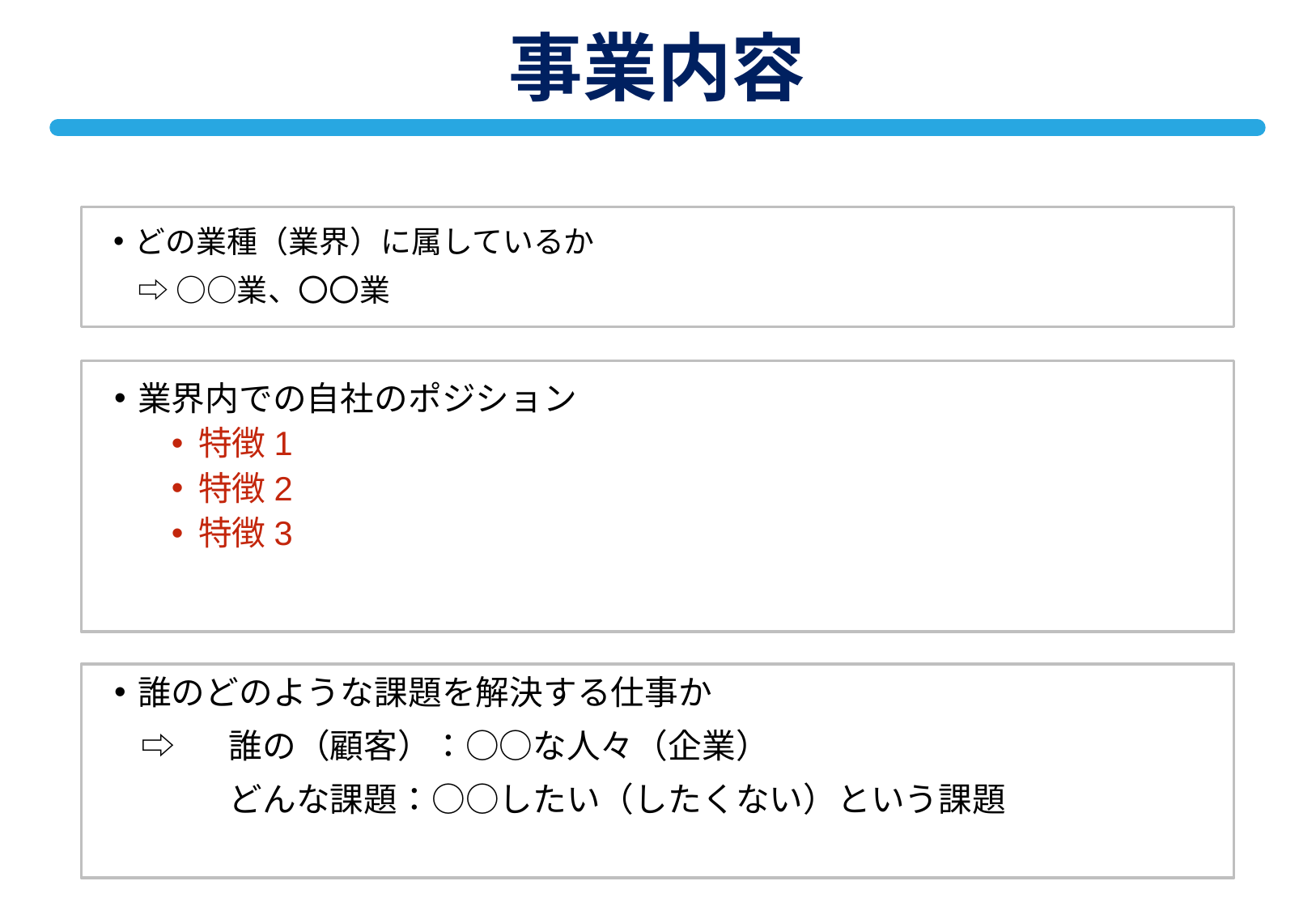

# 事業内容
どの業種（業界）に属しているか
　⇨ ○○業、〇〇業
業界内での自社のポジション
特徴1
特徴2
特徴3
誰のどのような課題を解決する仕事か
　⇨	誰の（顧客）：○○な人々（企業）
	どんな課題：○○したい（したくない）という課題